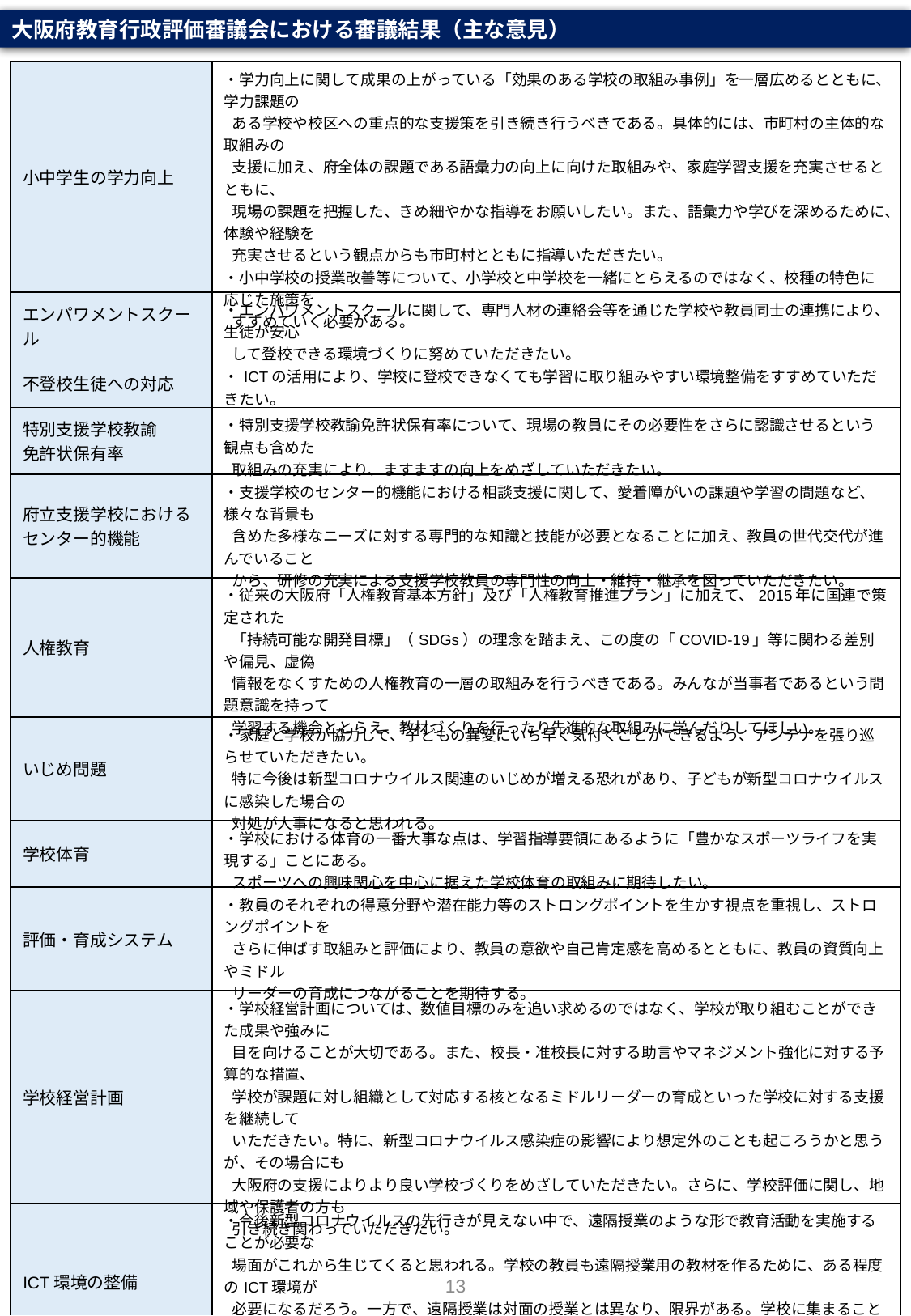

大阪府教育行政評価審議会における審議結果（主な意見）
| 小中学生の学力向上 | ・学力向上に関して成果の上がっている「効果のある学校の取組み事例」を一層広めるとともに、学力課題の ある学校や校区への重点的な支援策を引き続き行うべきである。具体的には、市町村の主体的な取組みの 支援に加え、府全体の課題である語彙力の向上に向けた取組みや、家庭学習支援を充実させるとともに、 現場の課題を把握した、きめ細やかな指導をお願いしたい。また、語彙力や学びを深めるために、体験や経験を 充実させるという観点からも市町村とともに指導いただきたい。 ・小中学校の授業改善等について、小学校と中学校を一緒にとらえるのではなく、校種の特色に応じた施策を すすめていく必要がある。 |
| --- | --- |
| エンパワメントスクール | ・エンパワメントスクールに関して、専門人材の連絡会等を通じた学校や教員同士の連携により、生徒が安心 して登校できる環境づくりに努めていただきたい。 |
| 不登校生徒への対応 | ・ICTの活用により、学校に登校できなくても学習に取り組みやすい環境整備をすすめていただきたい。 |
| 特別支援学校教諭 免許状保有率 | ・特別支援学校教諭免許状保有率について、現場の教員にその必要性をさらに認識させるという観点も含めた 取組みの充実により、ますますの向上をめざしていただきたい。 |
| 府立支援学校における センター的機能 | ・支援学校のセンター的機能における相談支援に関して、愛着障がいの課題や学習の問題など、様々な背景も 含めた多様なニーズに対する専門的な知識と技能が必要となることに加え、教員の世代交代が進んでいること から、研修の充実による支援学校教員の専門性の向上・維持・継承を図っていただきたい。 |
| 人権教育 | ・従来の大阪府「人権教育基本方針」及び「人権教育推進プラン」に加えて、2015年に国連で策定された 「持続可能な開発目標」（SDGs）の理念を踏まえ、この度の「COVID-19」等に関わる差別や偏見、虚偽 　 情報をなくすための人権教育の一層の取組みを行うべきである。みんなが当事者であるという問題意識を持って 学習する機会ととらえ、教材づくりを行ったり先進的な取組みに学んだりしてほしい。 |
| いじめ問題 | ・家庭と学校が協力して、子どもの異変にいち早く気付くことができるよう、アンテナを張り巡らせていただきたい。 特に今後は新型コロナウイルス関連のいじめが増える恐れがあり、子どもが新型コロナウイルスに感染した場合の 対処が大事になると思われる。 |
| 学校体育 | ・学校における体育の一番大事な点は、学習指導要領にあるように「豊かなスポーツライフを実現する」ことにある。 スポーツへの興味関心を中心に据えた学校体育の取組みに期待したい。 |
| 評価・育成システム | ・教員のそれぞれの得意分野や潜在能力等のストロングポイントを生かす視点を重視し、ストロングポイントを さらに伸ばす取組みと評価により、教員の意欲や自己肯定感を高めるとともに、教員の資質向上やミドル リーダーの育成につながることを期待する。 |
| 学校経営計画 | ・学校経営計画については、数値目標のみを追い求めるのではなく、学校が取り組むことができた成果や強みに 目を向けることが大切である。また、校長・准校長に対する助言やマネジメント強化に対する予算的な措置、 学校が課題に対し組織として対応する核となるミドルリーダーの育成といった学校に対する支援を継続して いただきたい。特に、新型コロナウイルス感染症の影響により想定外のことも起ころうかと思うが、その場合にも 大阪府の支援によりより良い学校づくりをめざしていただきたい。さらに、学校評価に関し、地域や保護者の方も 引き続き関わっていただきたい。 |
| ICT環境の整備 | ・今後新型コロナウイルスの先行きが見えない中で、遠隔授業のような形で教育活動を実施することが必要な 場面がこれから生じてくると思われる。学校の教員も遠隔授業用の教材を作るために、ある程度のICT環境が 必要になるだろう。一方で、遠隔授業は対面の授業とは異なり、限界がある。学校に集まることが困難な環境に なったとしても、子どもたちの学力の保障と繋がりを継続できるような環境整備に引き続き努めていただきたい。 |
| 防災教育 | ・防災教育において、高齢者や障がい者に対する早い段階での支援の観点も盛り込んでいただきたい。 |
| 学校・保護者・地域人材の連携 | ・学校と保護者・地域人材の一層の連携を図り、中学校区を核として、その校区の特色に合わせた活動やネット ワークを構築する必要がある。具体的には、キャリア教育の一環として、児童生徒などを対象とした若い世代から の「親学習」の実施や、人材不足の中ではあるが、自治会や社会福祉協議会等と連携した「人材活用」や 「人材育成研修」の充実が求められる。 |
| 幼児教育 | ・幼児教育においては、公私立問わず、多様なニーズのある幼児（障がいの重度化・多様化等）への支援と、 その保護者支援が重要な課題となっている。一方、幼稚園には支援学級や通級指導教室がなく、支援教育 　 の推進役がいない。「幼児教育センター」による幼児教育アドバイザーの育成と、幼児教育コーディネーターに よる支援が一層充実していくことを期待する。 |
| 専修学校生の進路 | ・例えば他校種と連携したキャリア教育を行うなど、ひとりひとりの生徒にとってより良い進路が実現するよう、今後 とも取組みの充実をお願いしたい。 |
| 私立学校の耐震化 | ・私立学校の耐震化について、早期に100%を達成するよう、学校と連携し推し進めていただきたい。 |
13